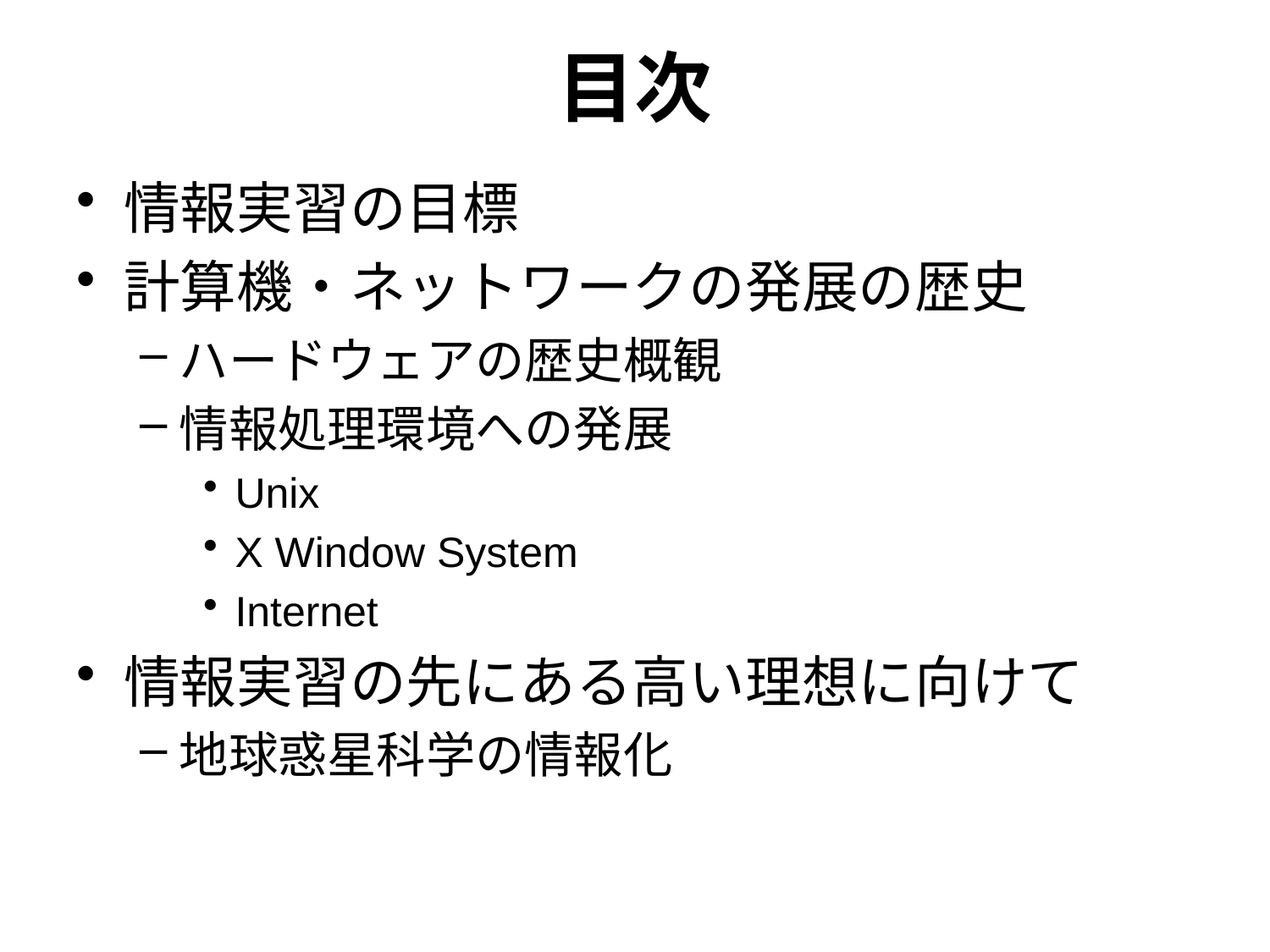

# 目次
情報実習の目標
計算機・ネットワークの発展の歴史
ハードウェアの歴史概観
情報処理環境への発展
Unix
X Window System
Internet
情報実習の先にある高い理想に向けて
地球惑星科学の情報化